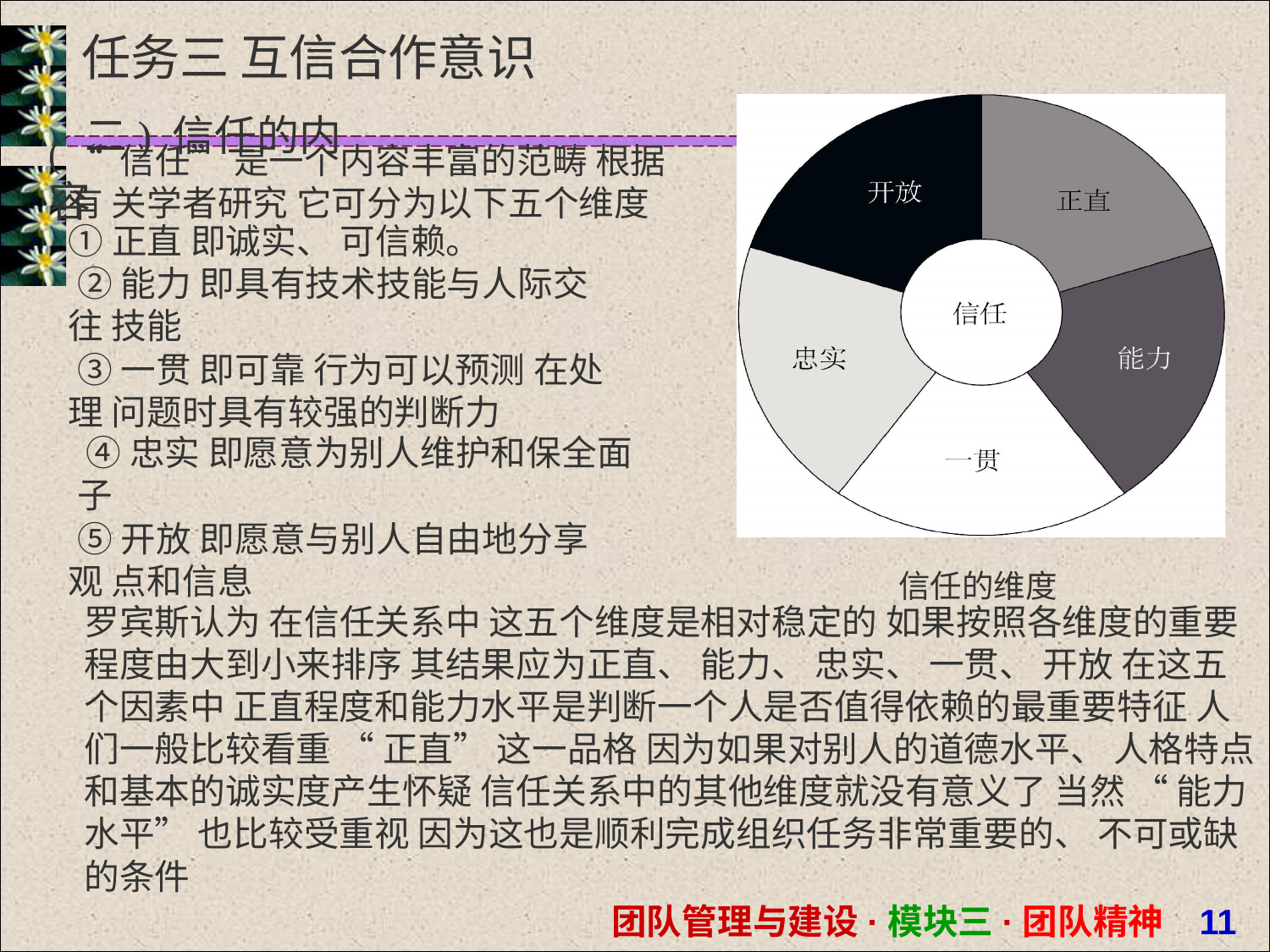

# 任务三 互信合作意识

( 二) 信任的内容

“ 信任” 是一个内容丰富的范畴 根据有 关学者研究 它可分为以下五个维度
①正直 即诚实、 可信赖。
②能力 即具有技术技能与人际交往 技能
③一贯 即可靠 行为可以预测 在处理 问题时具有较强的判断力
④忠实 即愿意为别人维护和保全面
子
⑤开放 即愿意与别人自由地分享观 点和信息

信任的维度
罗宾斯认为 在信任关系中 这五个维度是相对稳定的 如果按照各维度的重要 程度由大到小来排序 其结果应为正直、 能力、 忠实、 一贯、 开放 在这五 个因素中 正直程度和能力水平是判断一个人是否值得依赖的最重要特征 人 们一般比较看重 “ 正直” 这一品格 因为如果对别人的道德水平、 人格特点 和基本的诚实度产生怀疑 信任关系中的其他维度就没有意义了 当然 “ 能力 水平” 也比较受重视 因为这也是顺利完成组织任务非常重要的、 不可或缺 的条件
团队管理与建设·模块三·团队精神 11